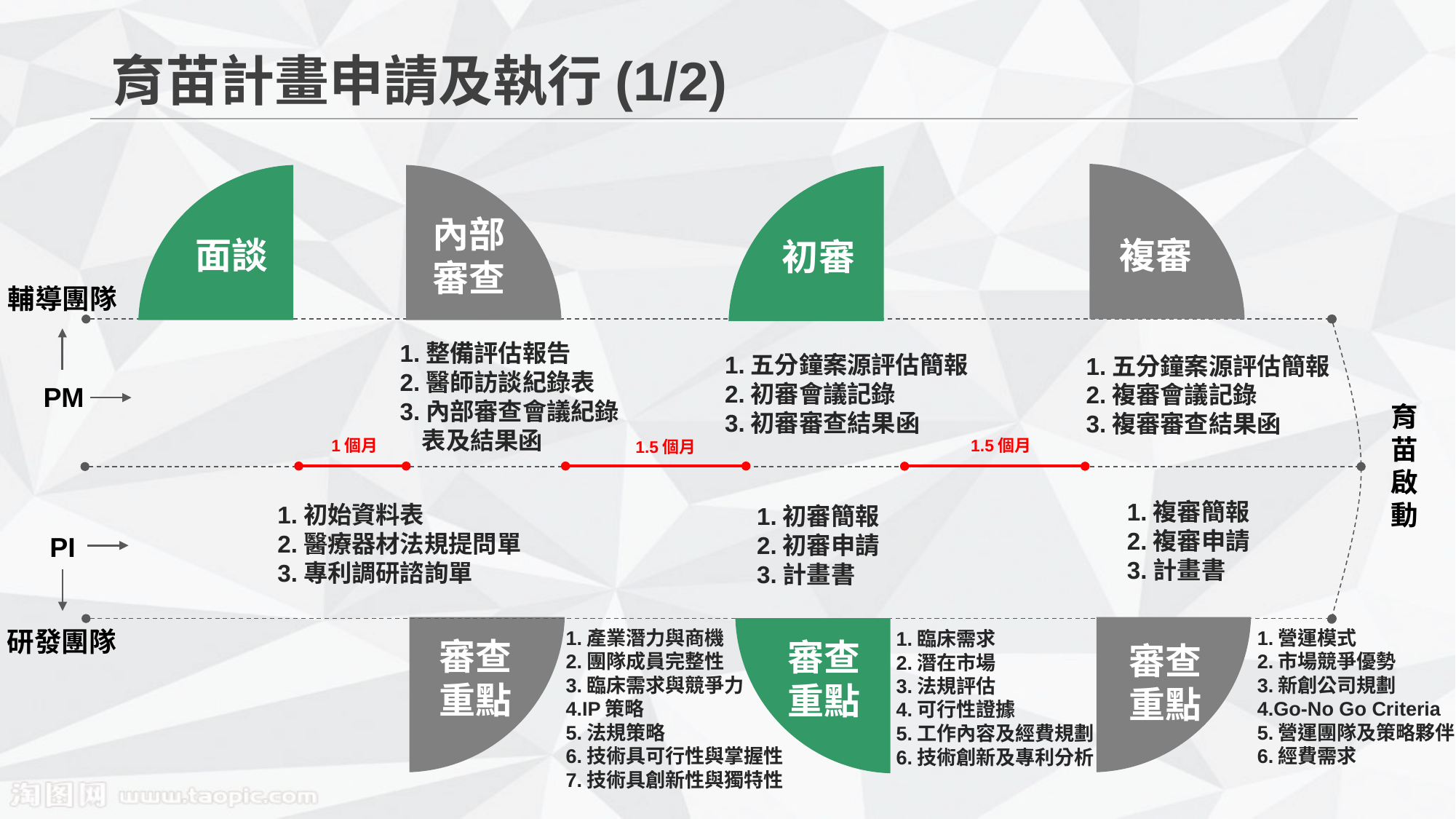

育苗計畫申請及執行(1/2)

複審

面談

內部審查

初審
輔導團隊

1.整備評估報告
2.醫師訪談紀錄表
3.內部審查會議紀錄
   表及結果函
1.五分鐘案源評估簡報
2.初審會議記錄
3.初審審查結果函
1.五分鐘案源評估簡報
2.複審會議記錄
3.複審審查結果函
PM
育苗啟動
1個月
1.5個月
1.5個月
1.複審簡報
2.複審申請
3.計畫書
1.初始資料表
2.醫療器材法規提問單
3.專利調研諮詢單
1.初審簡報
2.初審申請
3.計畫書
PI

研發團隊
1.產業潛力與商機
2.團隊成員完整性
3.臨床需求與競爭力
4.IP策略
5.法規策略
6.技術具可行性與掌握性
7.技術具創新性與獨特性
1.營運模式
2.市場競爭優勢
3.新創公司規劃
4.Go-No Go Criteria
5.營運團隊及策略夥伴
6.經費需求

1.臨床需求
2.潛在市場
3.法規評估
4.可行性證據
5.工作內容及經費規劃
6.技術創新及專利分析
審查重點
審查重點
審查重點